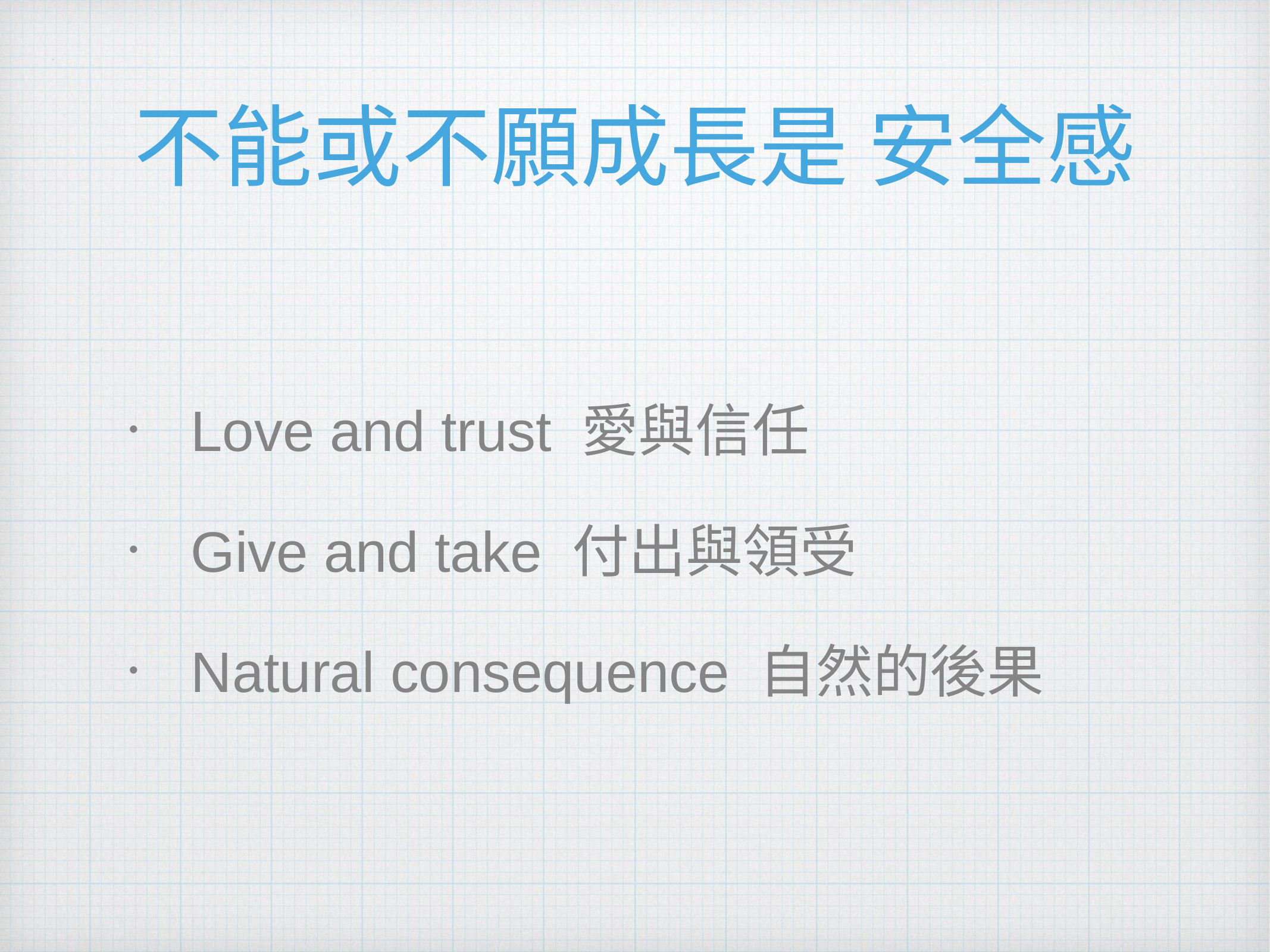

# 不能或不願成長是 安全感
Love and trust 愛與信任
Give and take 付出與領受
Natural consequence 自然的後果